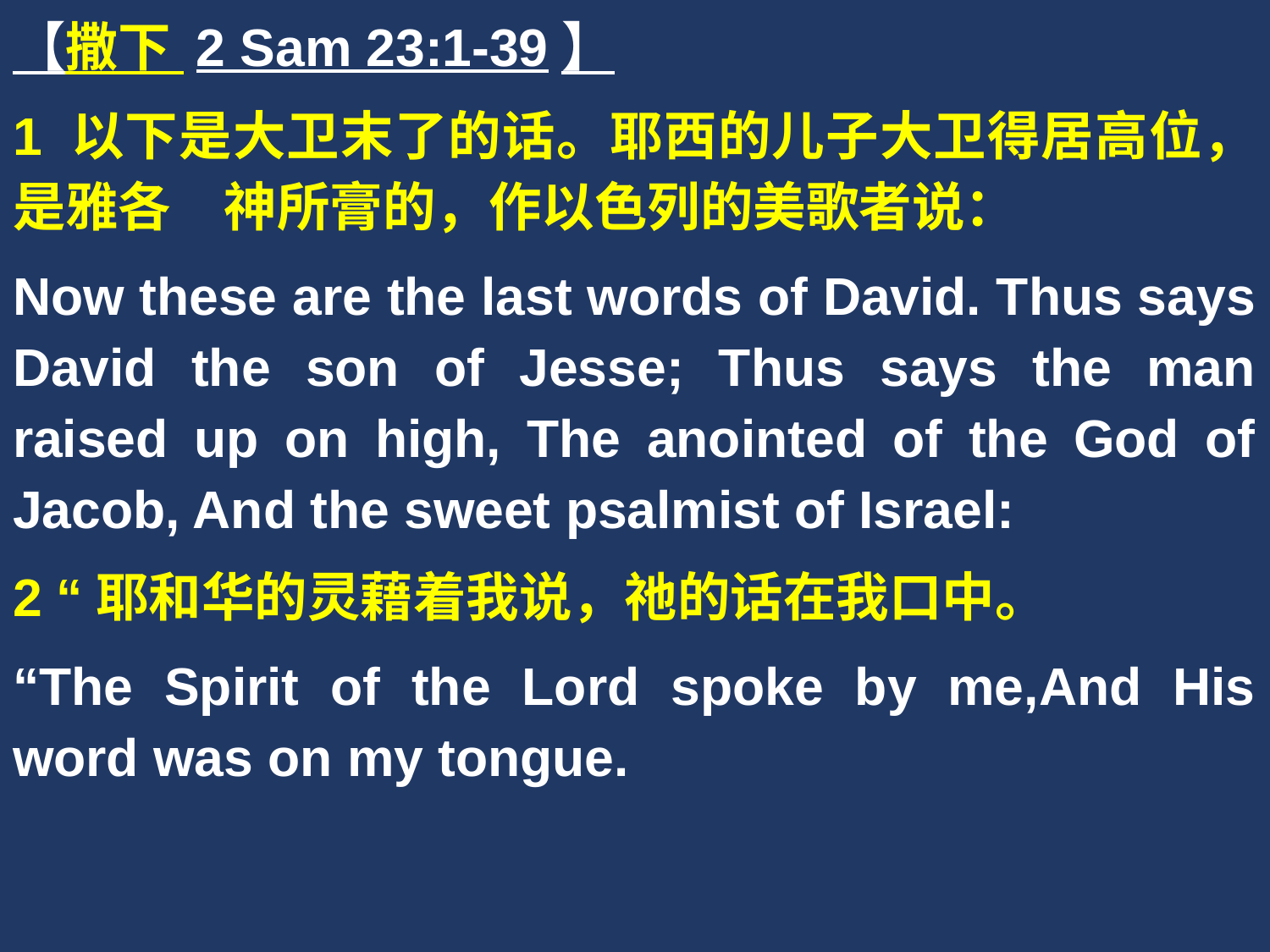

【撒下 2 Sam 23:1-39】
1 以下是大卫末了的话。耶西的儿子大卫得居高位，是雅各　神所膏的，作以色列的美歌者说：
Now these are the last words of David. Thus says David the son of Jesse; Thus says the man raised up on high, The anointed of the God of Jacob, And the sweet psalmist of Israel:
2 “耶和华的灵藉着我说，祂的话在我口中。
“The Spirit of the Lord spoke by me,And His word was on my tongue.